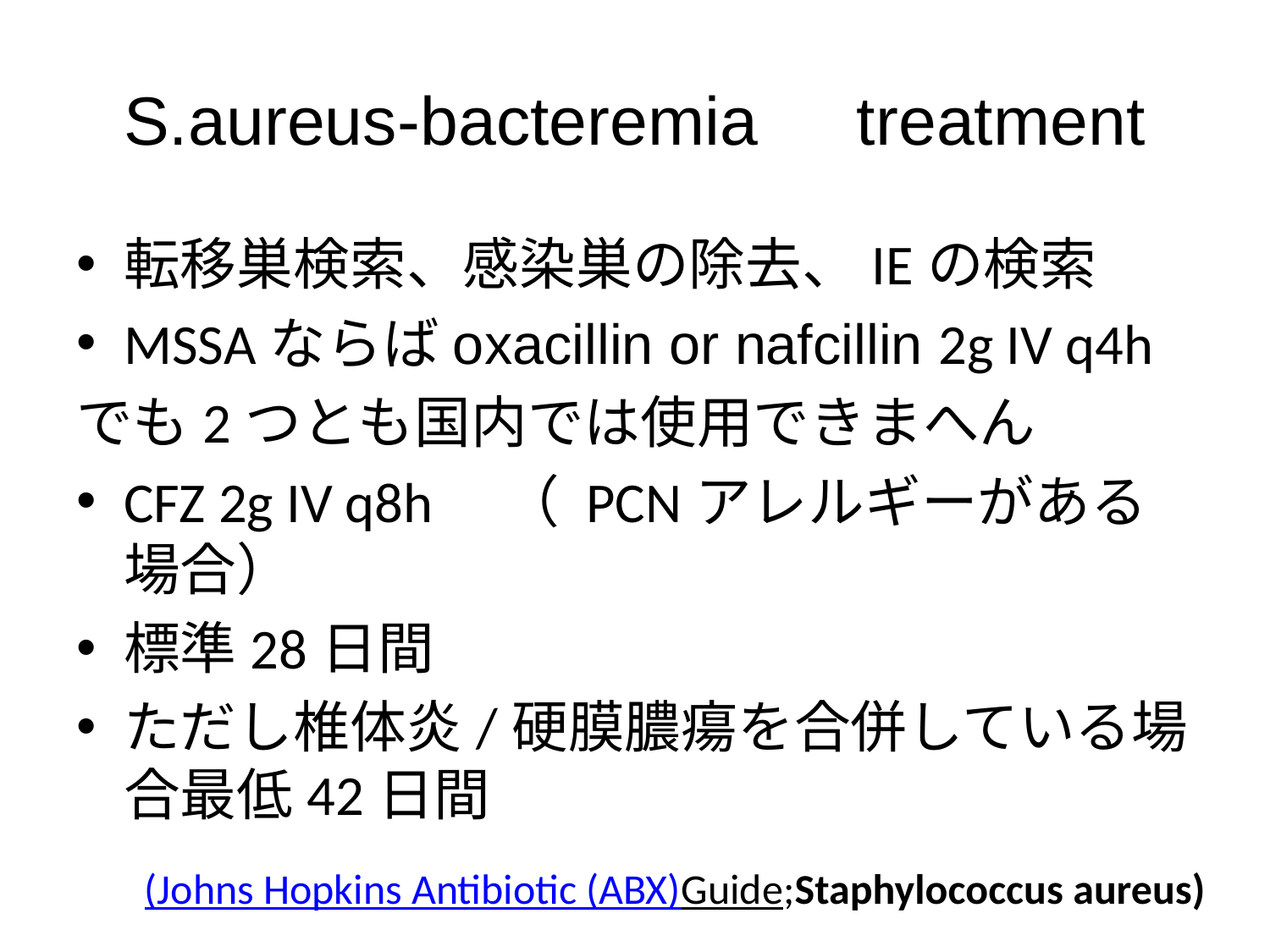

# S.aureus-bacteremia　treatment
転移巣検索、感染巣の除去、IEの検索
MSSAならばoxacillin or nafcillin 2g IV q4h
でも2つとも国内では使用できまへん
CFZ 2g IV q8h　（ PCNアレルギーがある場合）
標準28日間
ただし椎体炎/硬膜膿瘍を合併している場合最低42日間

(Johns Hopkins Antibiotic (ABX)Guide;Staphylococcus aureus)